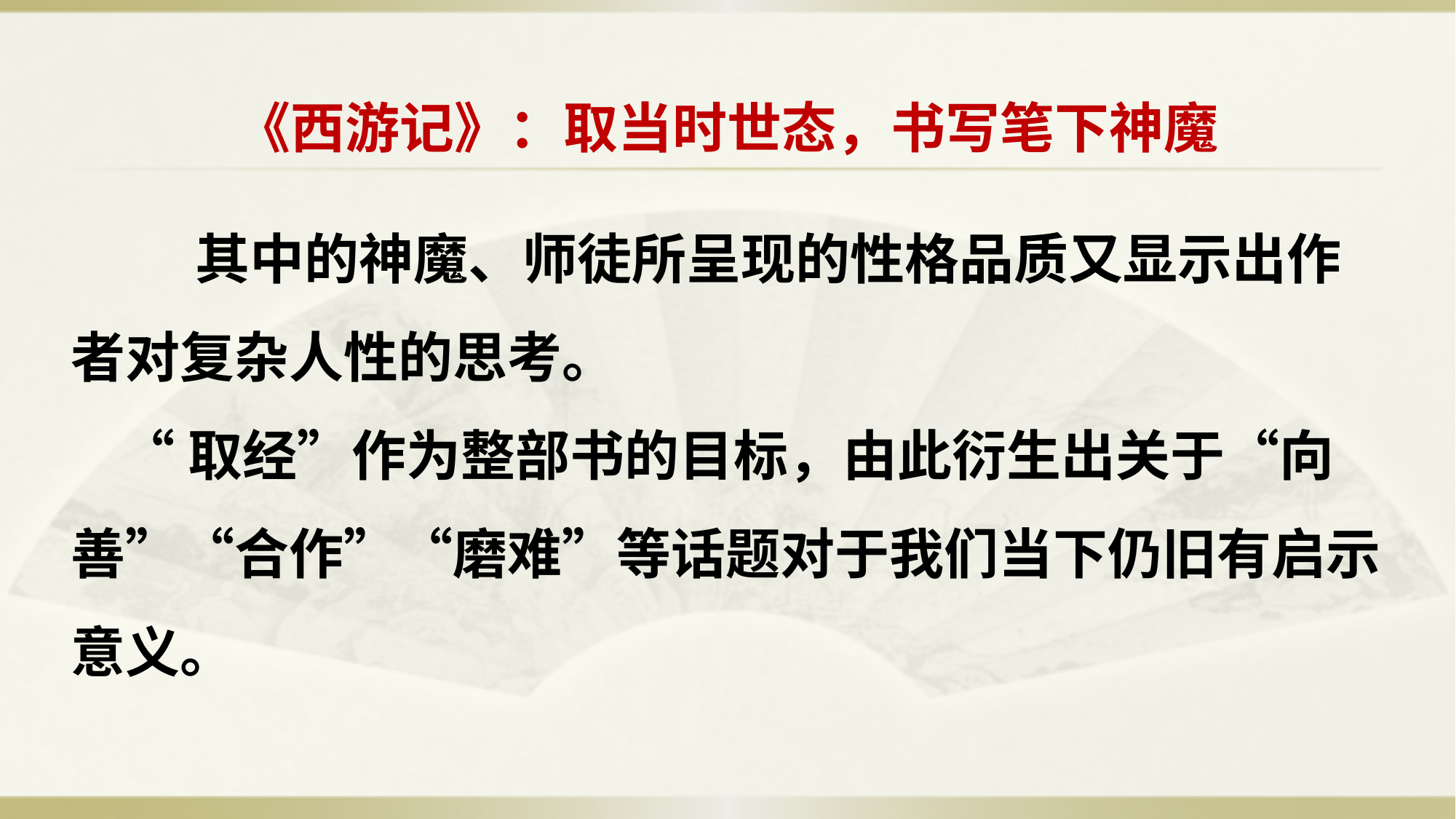

《西游记》：取当时世态，书写笔下神魔
         其中的神魔、师徒所呈现的性格品质又显示出作者对复杂人性的思考。
    “取经”作为整部书的目标，由此衍生出关于“向善”“合作”“磨难”等话题对于我们当下仍旧有启示意义。